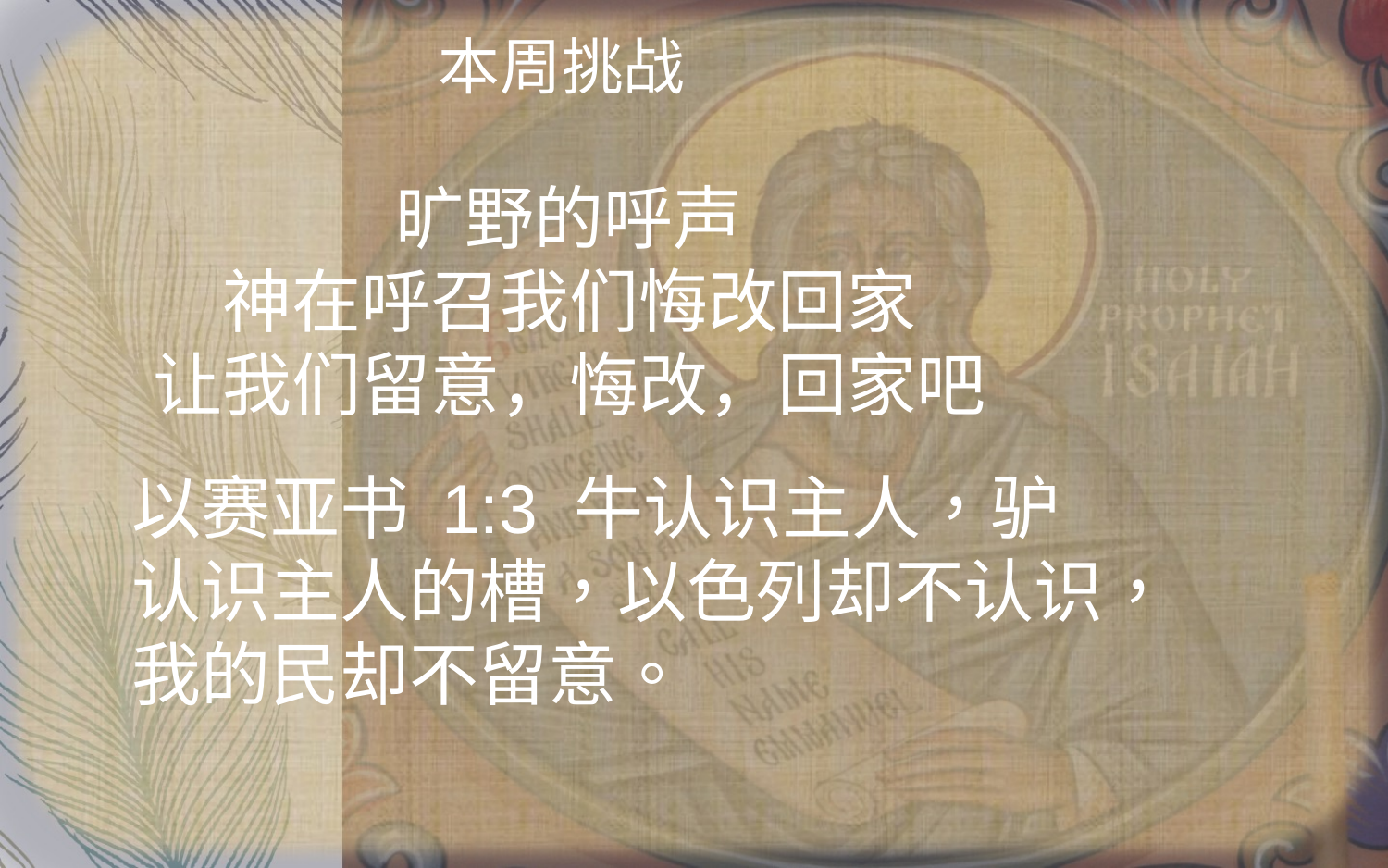

本周挑战
旷野的呼声
神在呼召我们悔改回家
让我们留意，悔改，回家吧
以赛亚书 1:3 牛认识主人，驴认识主人的槽，以色列却不认识，我的民却不留意。